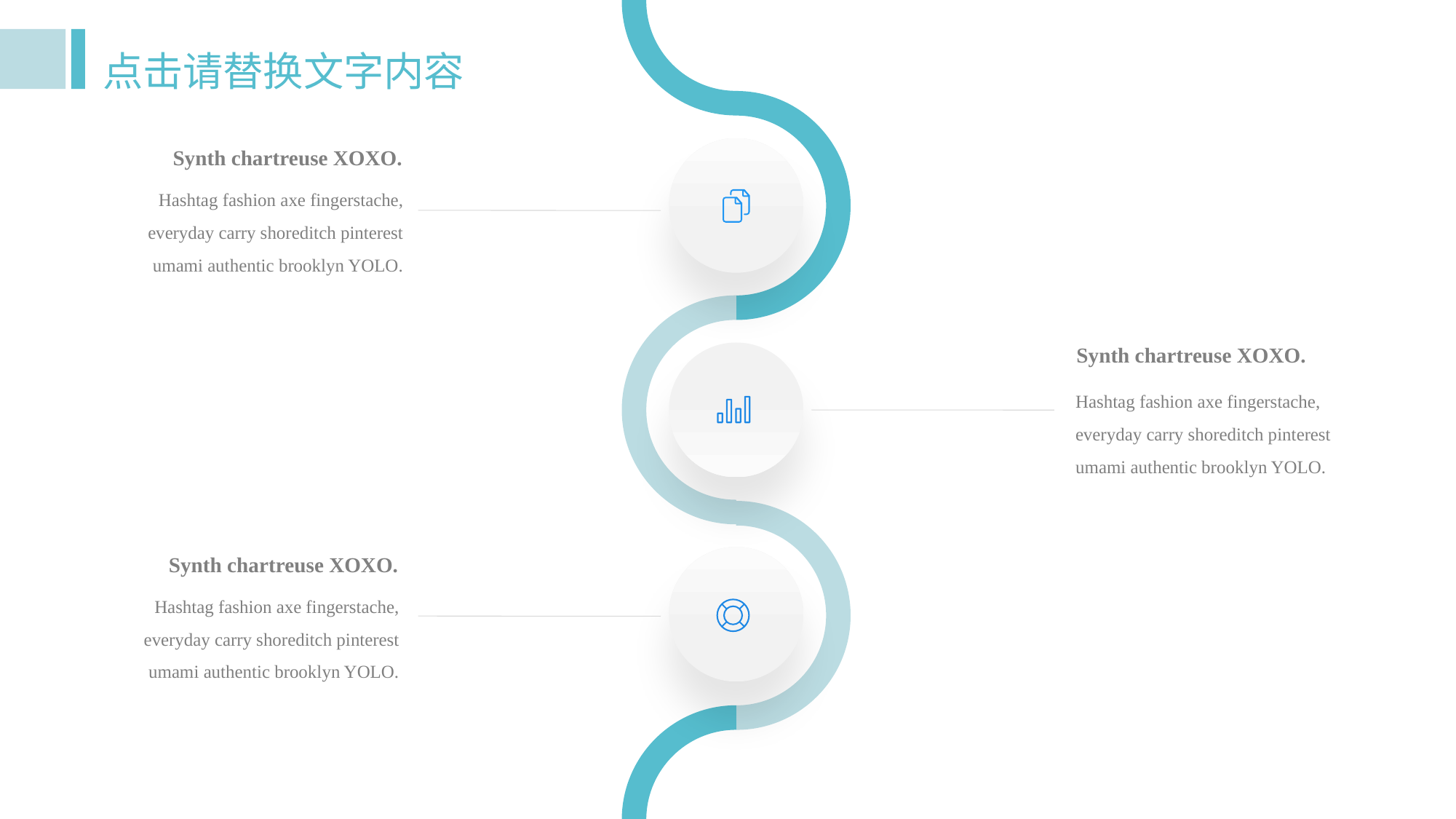

点击请替换文字内容

Synth chartreuse XOXO.
Hashtag fashion axe fingerstache, everyday carry shoreditch pinterest umami authentic brooklyn YOLO.

Synth chartreuse XOXO.
Hashtag fashion axe fingerstache, everyday carry shoreditch pinterest umami authentic brooklyn YOLO.

Synth chartreuse XOXO.
Hashtag fashion axe fingerstache, everyday carry shoreditch pinterest umami authentic brooklyn YOLO.